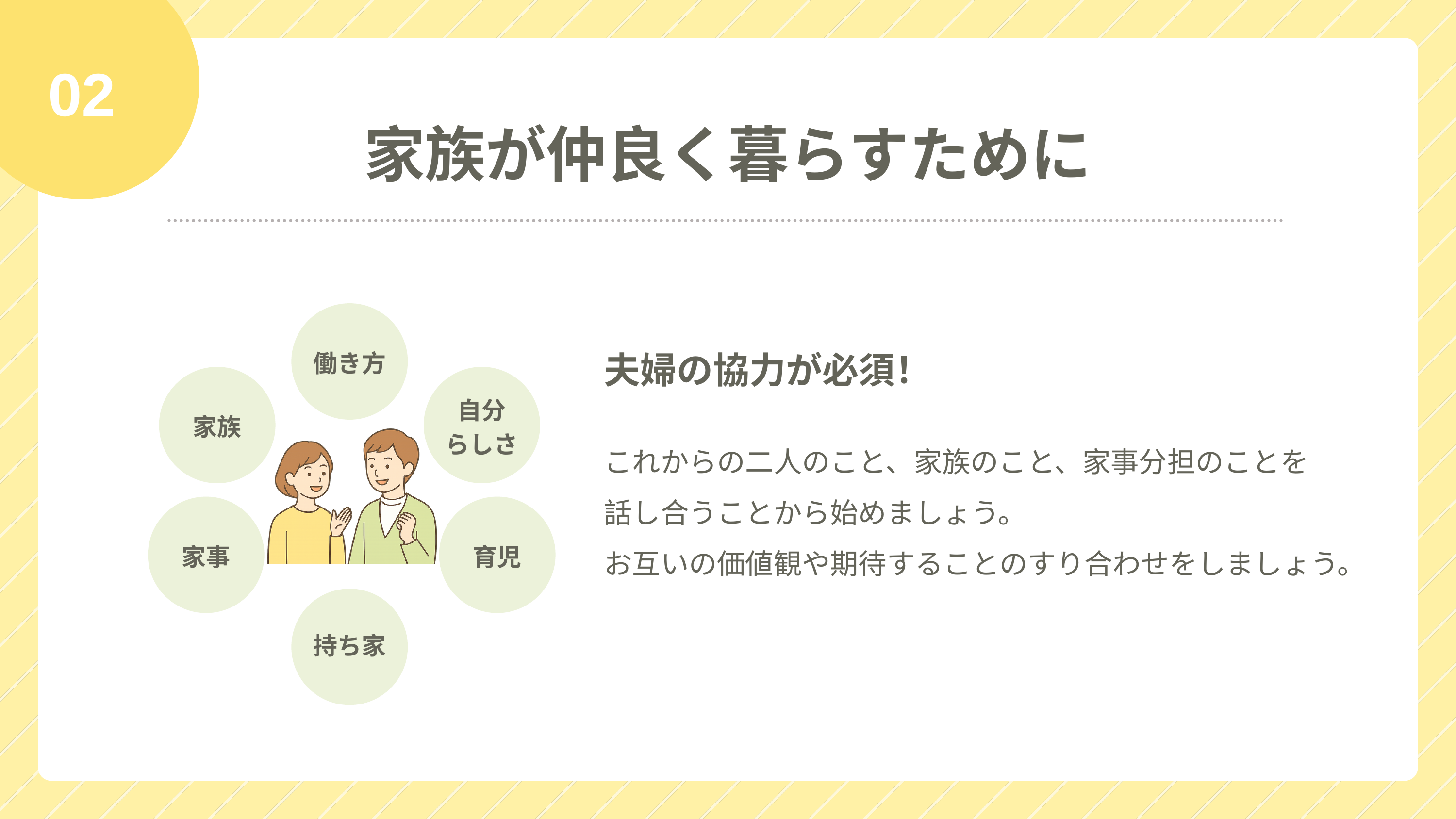

02

家族が仲良く暮らすために

夫婦の協力が必須！
働き方

自分
らしさ
家族

これからの二人のこと、家族のこと、家事分担のことを
話し合うことから始めましょう。
お互いの価値観や期待することのすり合わせをしましょう。

家事
育児

持ち家